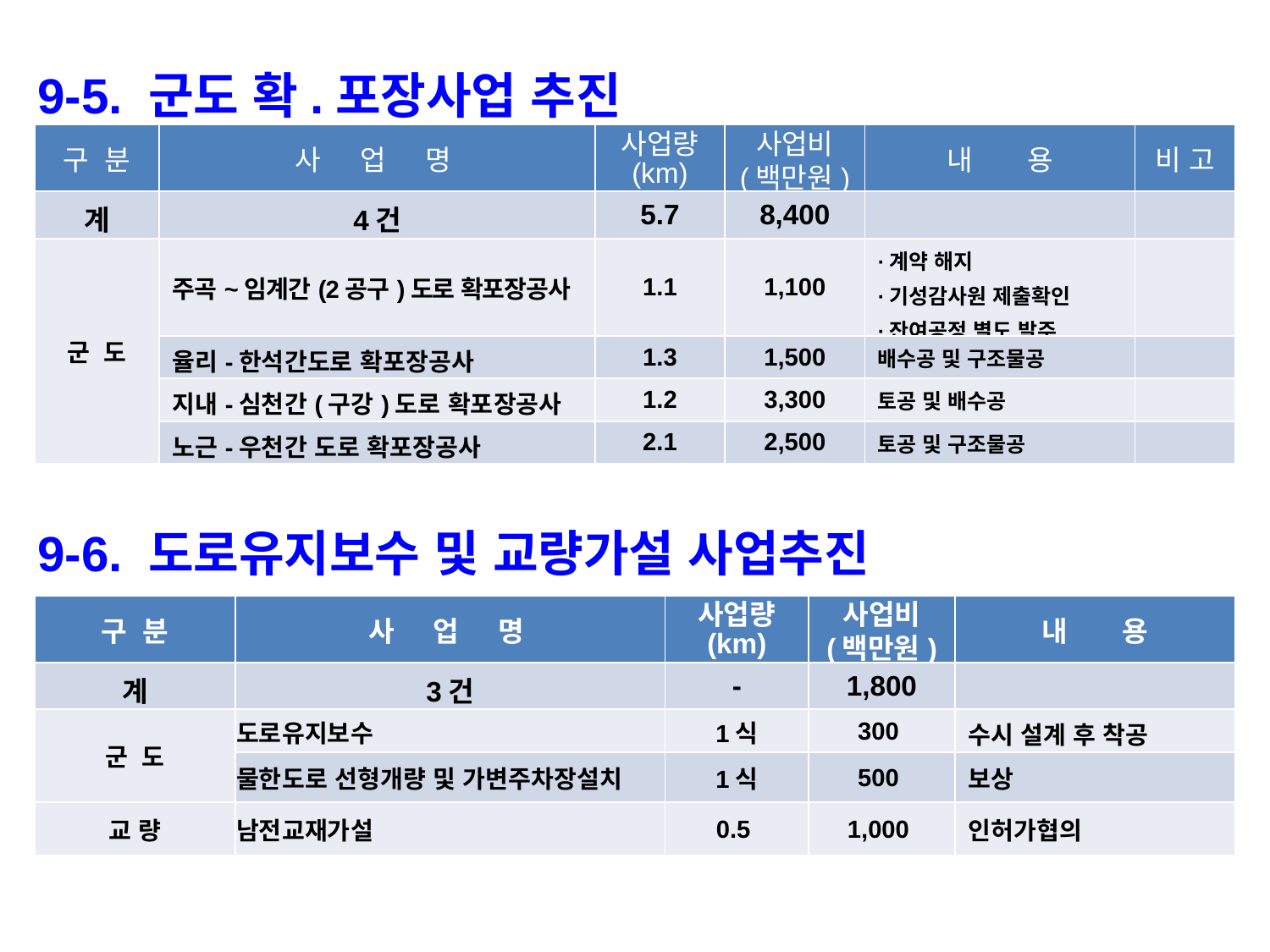

9-5. 군도 확.포장사업 추진

| 구 분 | 사 업 명 | 사업량 (km) | 사업비 (백만원) | 내 용 | 비 고 |
| --- | --- | --- | --- | --- | --- |
| 계 | 4건 | 5.7 | 8,400 |  |  |
| 군 도 | 주곡~임계간(2공구)도로 확포장공사 | 1.1 | 1,100 | ·계약 해지 ·기성감사원 제출확인 ·잔여공정 별도 발주 |  |
|  | 율리-한석간도로 확포장공사 | 1.3 | 1,500 | 배수공 및 구조물공 |  |
|  | 지내-심천간(구강)도로 확포장공사 | 1.2 | 3,300 | 토공 및 배수공 |  |
|  | 노근-우천간 도로 확포장공사 | 2.1 | 2,500 | 토공 및 구조물공 |  |
9-6. 도로유지보수 및 교량가설 사업추진

| 구 분 | 사 업 명 | 사업량 (km) | 사업비 (백만원) | 내 용 |
| --- | --- | --- | --- | --- |
| 계 | 3건 | - | 1,800 |  |
| 군 도 | 도로유지보수 | 1식 | 300 | 수시 설계 후 착공 |
|  | 물한도로 선형개량 및 가변주차장설치 | 1식 | 500 | 보상 |
| 교 량 | 남전교재가설 | 0.5 | 1,000 | 인허가협의 |